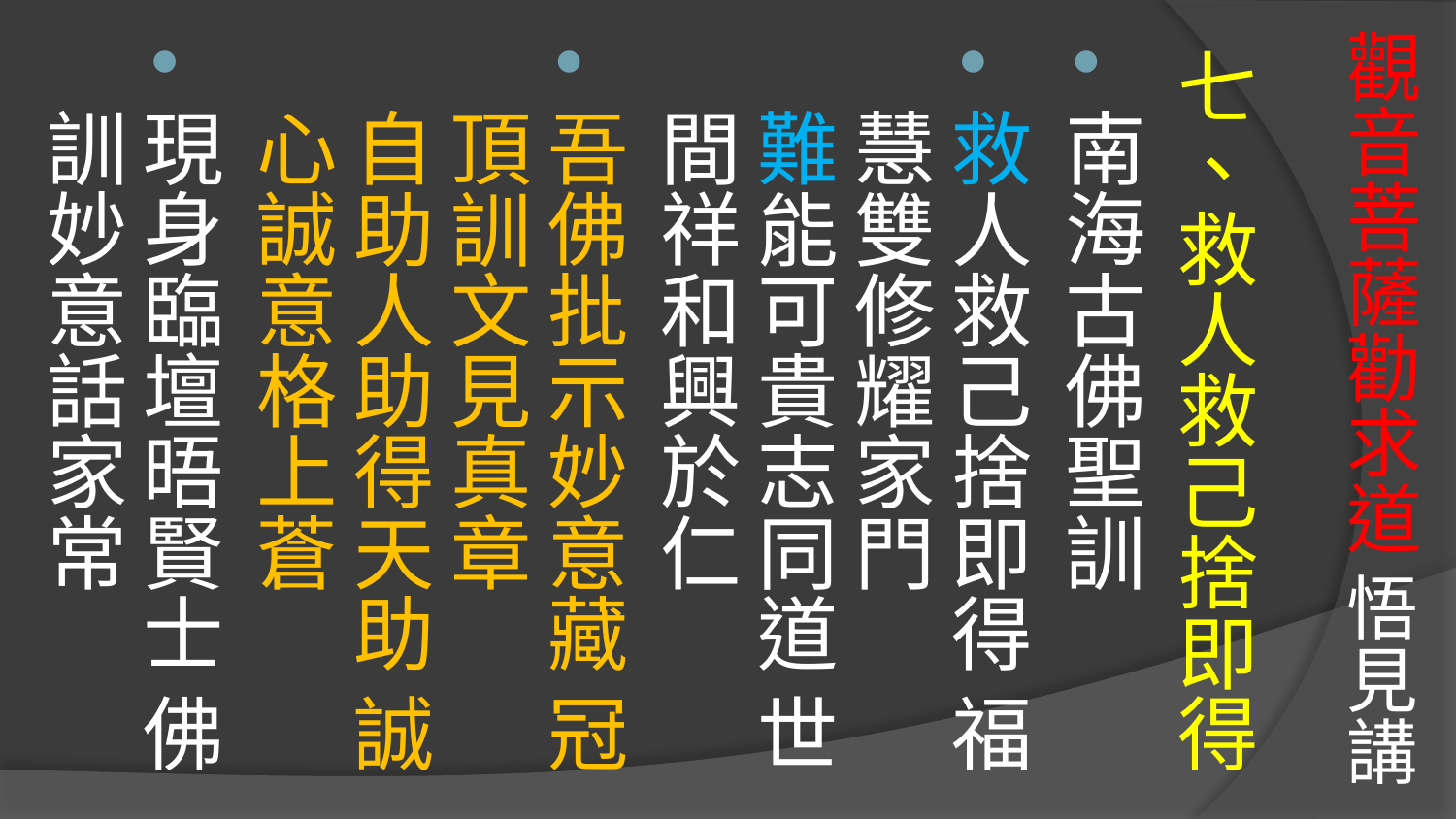

# 觀音菩薩勸求道 悟見講
七、救人救己捨即得
南海古佛聖訓
救人救己捨即得 福慧雙修耀家門
難能可貴志同道 世間祥和興於仁
吾佛批示妙意藏 冠頂訓文見真章
自助人助得天助 誠心誠意格上蒼
現身臨壇晤賢士 佛訓妙意話家常